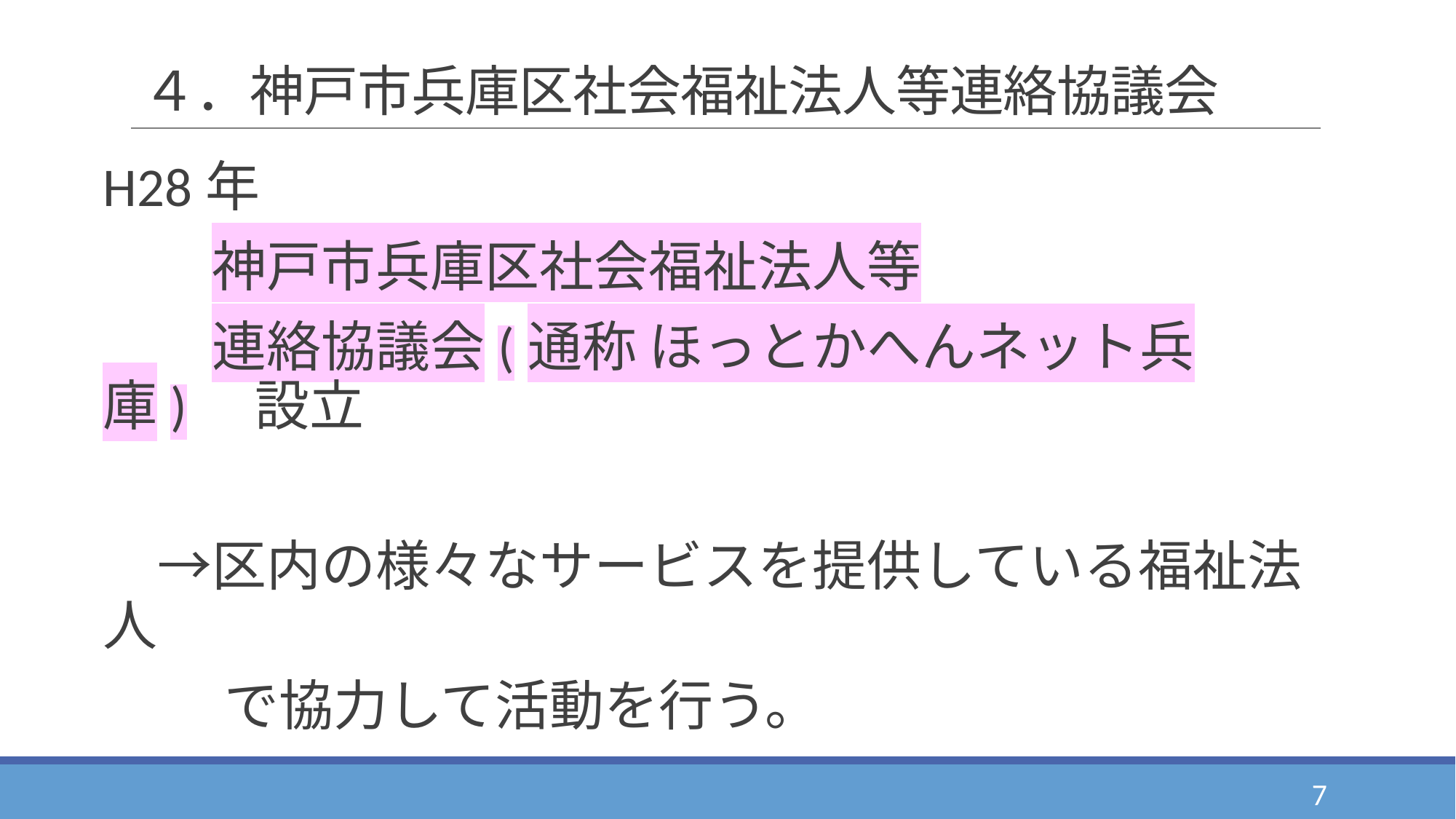

# ４．神戸市兵庫区社会福祉法人等連絡協議会
H28年
　　神戸市兵庫区社会福祉法人等
　　連絡協議会(通称 ほっとかへんネット兵庫)　設立

　→区内の様々なサービスを提供している福祉法人
　　 で協力して活動を行う。
7